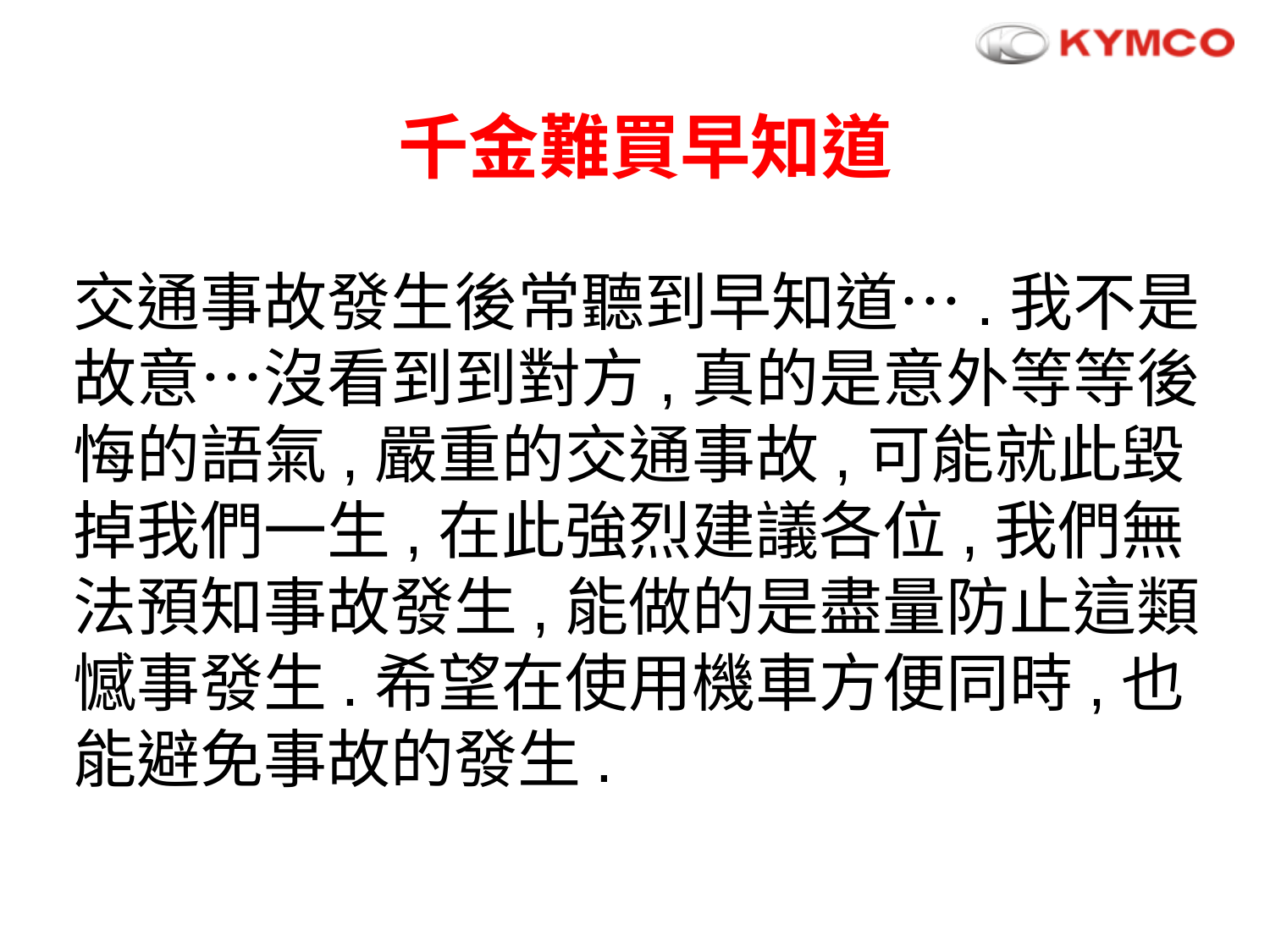

千金難買早知道
交通事故發生後常聽到早知道….我不是故意…沒看到到對方,真的是意外等等後悔的語氣,嚴重的交通事故,可能就此毀掉我們一生,在此強烈建議各位,我們無法預知事故發生,能做的是盡量防止這類憾事發生.希望在使用機車方便同時,也能避免事故的發生.